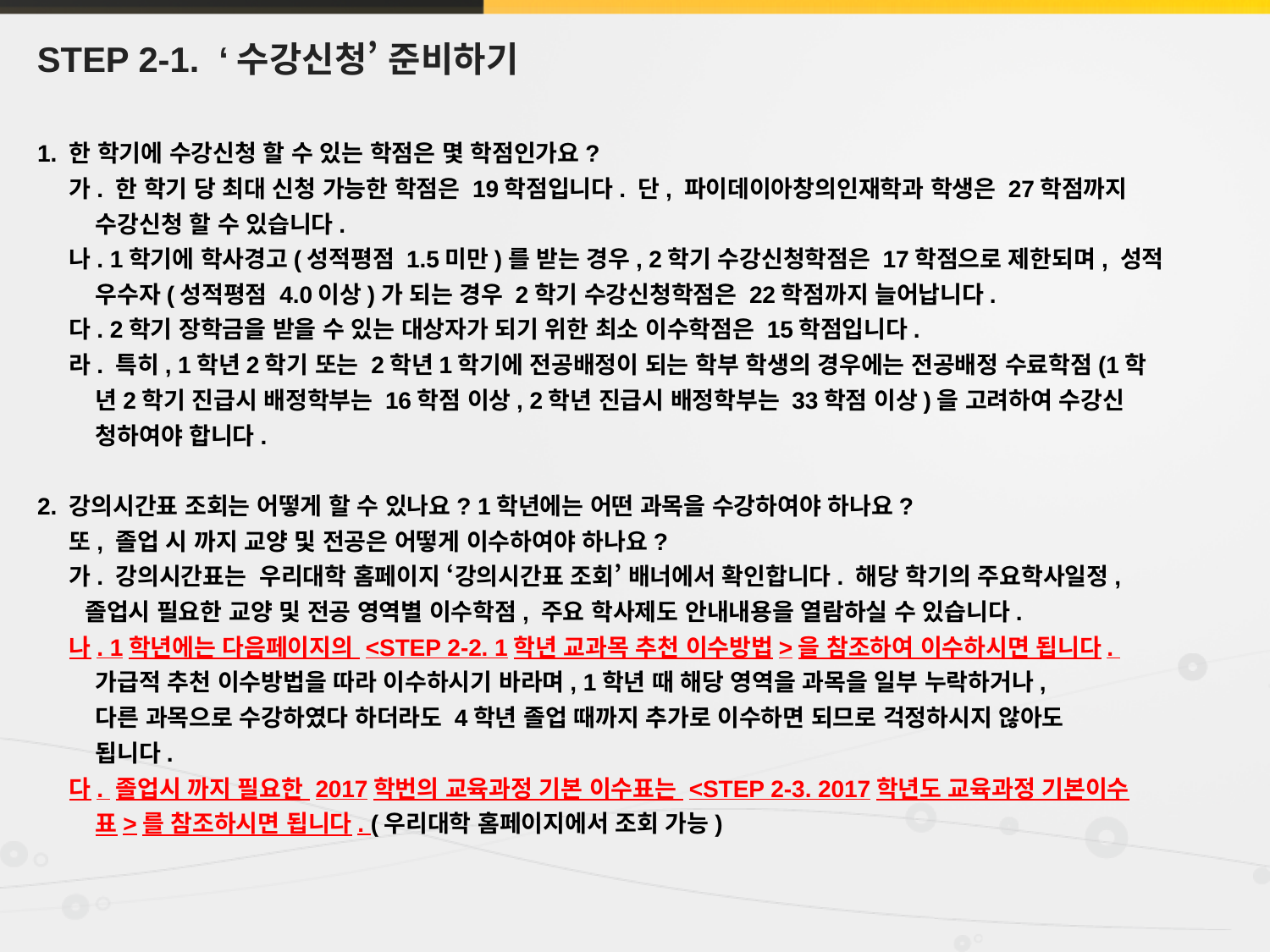

# STEP 2-1.  ‘수강신청’ 준비하기
1. 한 학기에 수강신청 할 수 있는 학점은 몇 학점인가요?
    가. 한 학기 당 최대 신청 가능한 학점은 19학점입니다. 단, 파이데이아창의인재학과 학생은 27학점까지
        수강신청 할 수 있습니다.
    나. 1학기에 학사경고(성적평점 1.5미만)를 받는 경우, 2학기 수강신청학점은 17학점으로 제한되며, 성적
        우수자(성적평점 4.0이상)가 되는 경우 2학기 수강신청학점은 22학점까지 늘어납니다.
    다. 2학기 장학금을 받을 수 있는 대상자가 되기 위한 최소 이수학점은 15학점입니다.
    라. 특히, 1학년2학기 또는 2학년1학기에 전공배정이 되는 학부 학생의 경우에는 전공배정 수료학점(1학
        년2학기 진급시 배정학부는 16학점 이상, 2학년 진급시 배정학부는 33학점 이상)을 고려하여 수강신
        청하여야 합니다.

2. 강의시간표 조회는 어떻게 할 수 있나요? 1학년에는 어떤 과목을 수강하여야 하나요?
    또, 졸업 시 까지 교양 및 전공은 어떻게 이수하여야 하나요?
    가. 강의시간표는  우리대학 홈페이지 ‘강의시간표 조회’ 배너에서 확인합니다. 해당 학기의 주요학사일정, 졸업시 필요한 교양 및 전공 영역별 이수학점, 주요 학사제도 안내내용을 열람하실 수 있습니다.
    나. 1학년에는 다음페이지의 <STEP 2-2. 1학년 교과목 추천 이수방법>을 참조하여 이수하시면 됩니다.
        가급적 추천 이수방법을 따라 이수하시기 바라며, 1학년 때 해당 영역을 과목을 일부 누락하거나,
        다른 과목으로 수강하였다 하더라도 4학년 졸업 때까지 추가로 이수하면 되므로 걱정하시지 않아도
        됩니다.
    다. 졸업시 까지 필요한 2017학번의 교육과정 기본 이수표는 <STEP 2-3. 2017학년도 교육과정 기본이수
        표>를 참조하시면 됩니다. (우리대학 홈페이지에서 조회 가능)